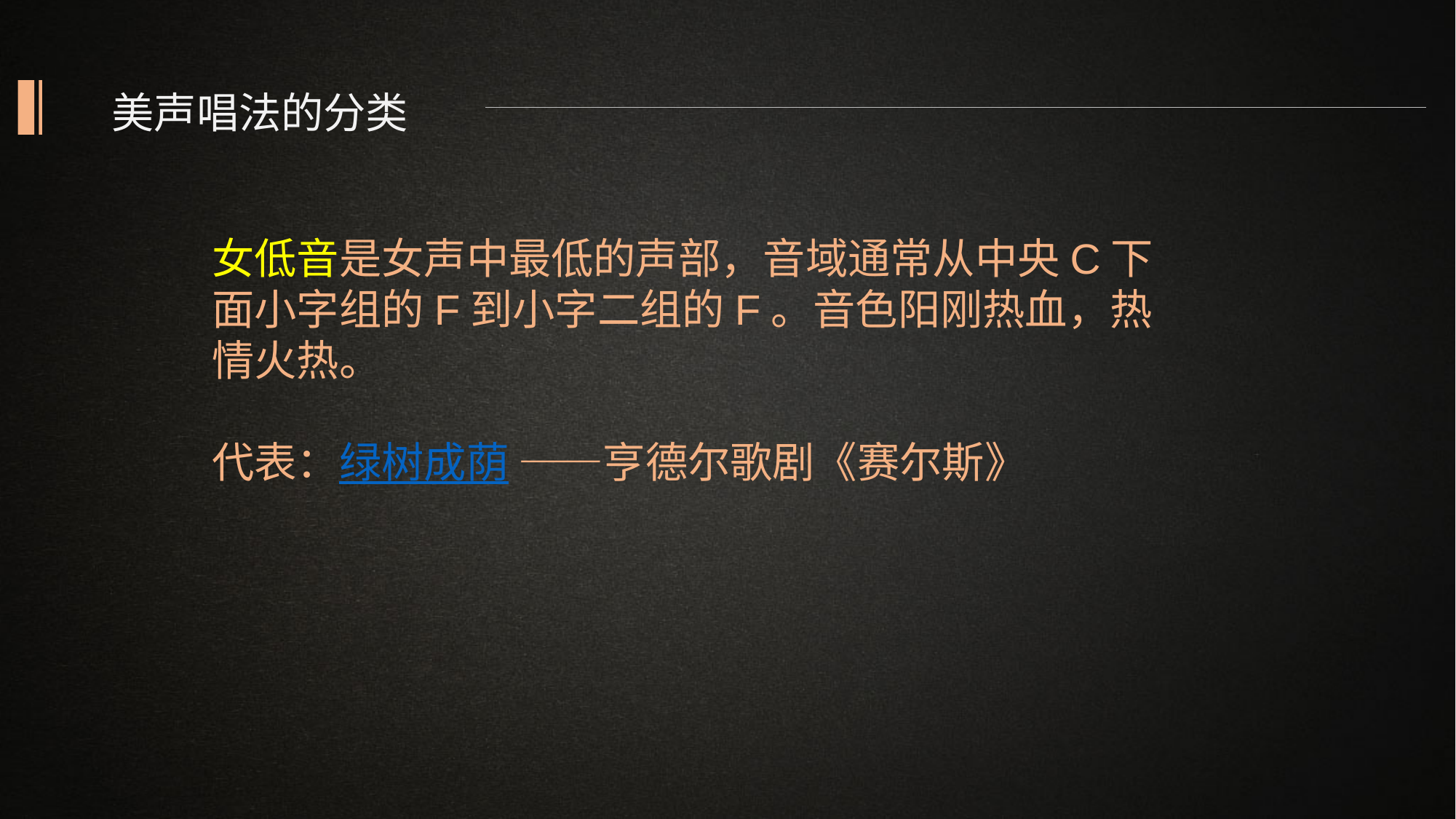

美声唱法的分类

女低音是女声中最低的声部，音域通常从中央C下面小字组的F到小字二组的F。音色阳刚热血，热情火热。

代表：绿树成荫 ——亨德尔歌剧《赛尔斯》